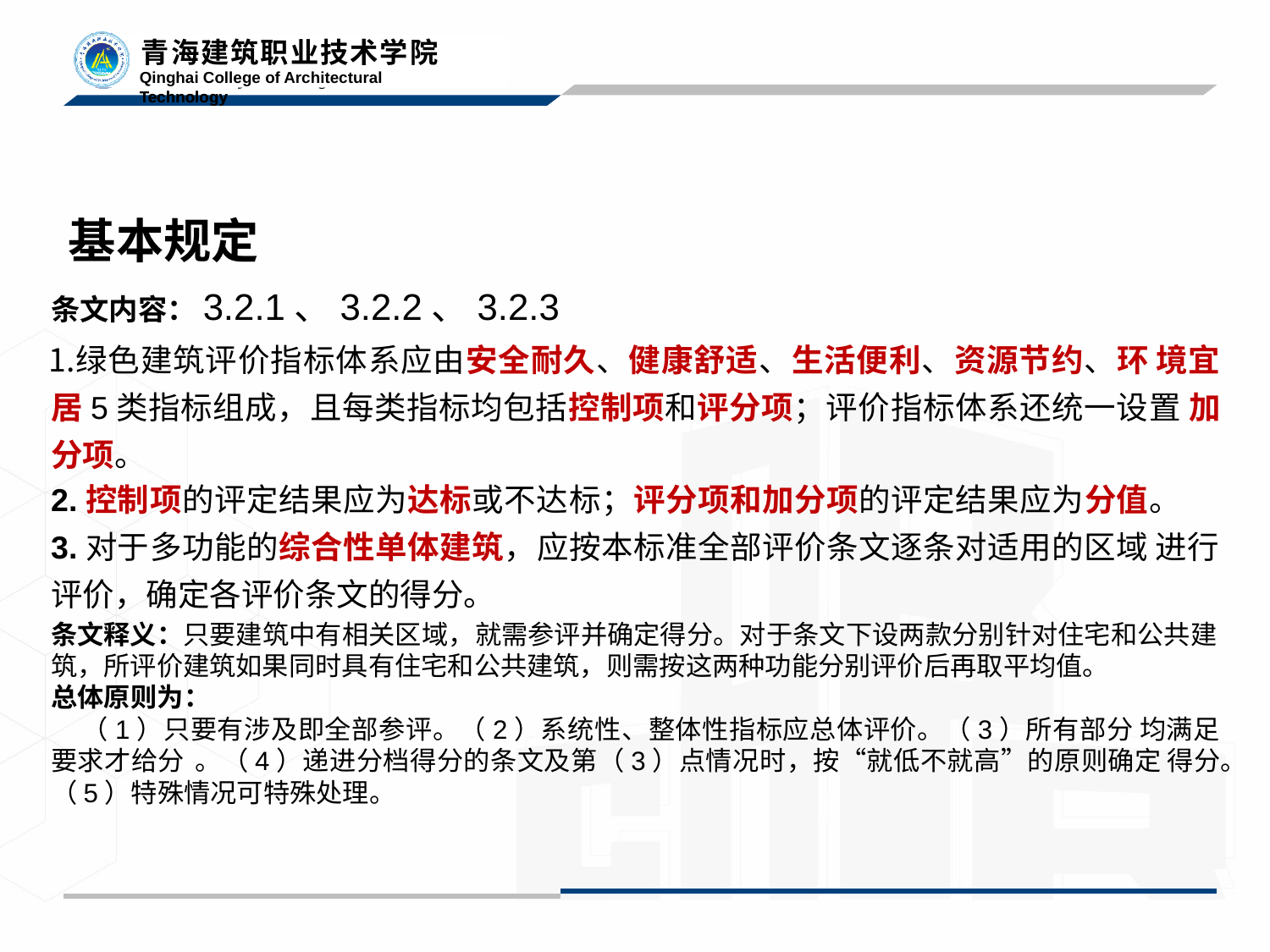

# 基本规定
条文内容：3.2.1、3.2.2、3.2.3
绿色建筑评价指标体系应由安全耐久、健康舒适、生活便利、资源节约、环 境宜居5类指标组成，且每类指标均包括控制项和评分项；评价指标体系还统一设置 加分项。
2.控制项的评定结果应为达标或不达标；评分项和加分项的评定结果应为分值。
3.对于多功能的综合性单体建筑，应按本标准全部评价条文逐条对适用的区域 进行评价，确定各评价条文的得分。
条文释义：只要建筑中有相关区域，就需参评并确定得分。对于条文下设两款分别针对住宅和公共建
筑，所评价建筑如果同时具有住宅和公共建筑，则需按这两种功能分别评价后再取平均值。
总体原则为：
    （1）只要有涉及即全部参评。（2）系统性、整体性指标应总体评价。（3）所有部分 均满足要求才给分 。（4）递进分档得分的条文及第（3）点情况时，按“就低不就高”的原则确定 得分。（5）特殊情况可特殊处理。